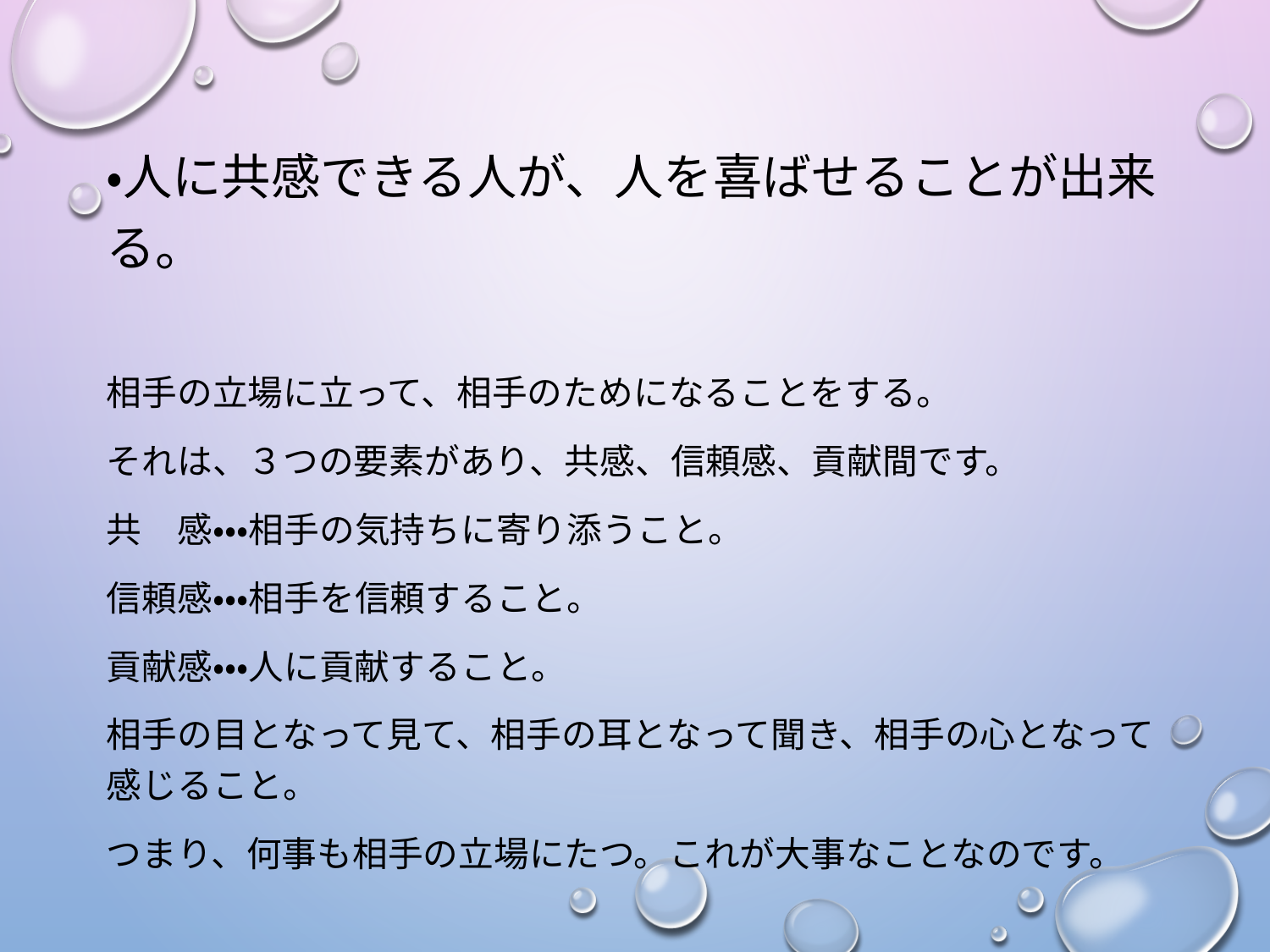

・人に共感できる人が、人を喜ばせることが出来る。

相手の立場に立って、相手のためになることをする。
それは、３つの要素があり、共感、信頼感、貢献間です。
共　感・・・相手の気持ちに寄り添うこと。
信頼感・・・相手を信頼すること。
貢献感・・・人に貢献すること。
相手の目となって見て、相手の耳となって聞き、相手の心となって感じること。
つまり、何事も相手の立場にたつ。これが大事なことなのです。